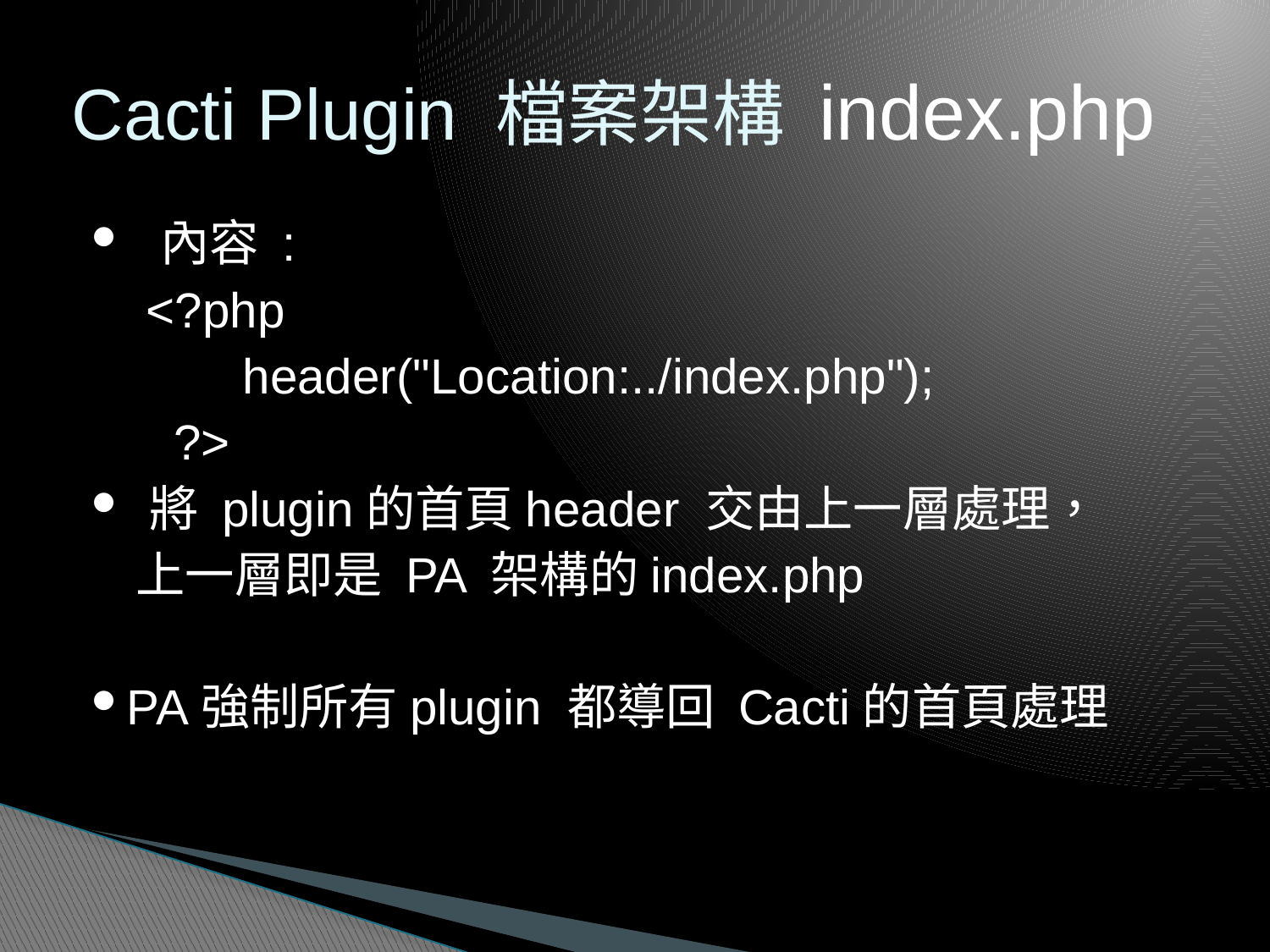

內容 :
    <?php
           header("Location:../index.php");
      ?>
 將 plugin的首頁header 交由上一層處理，
   上一層即是 PA 架構的index.php

PA強制所有plugin 都導回 Cacti的首頁處理
Cacti Plugin 檔案架構 index.php